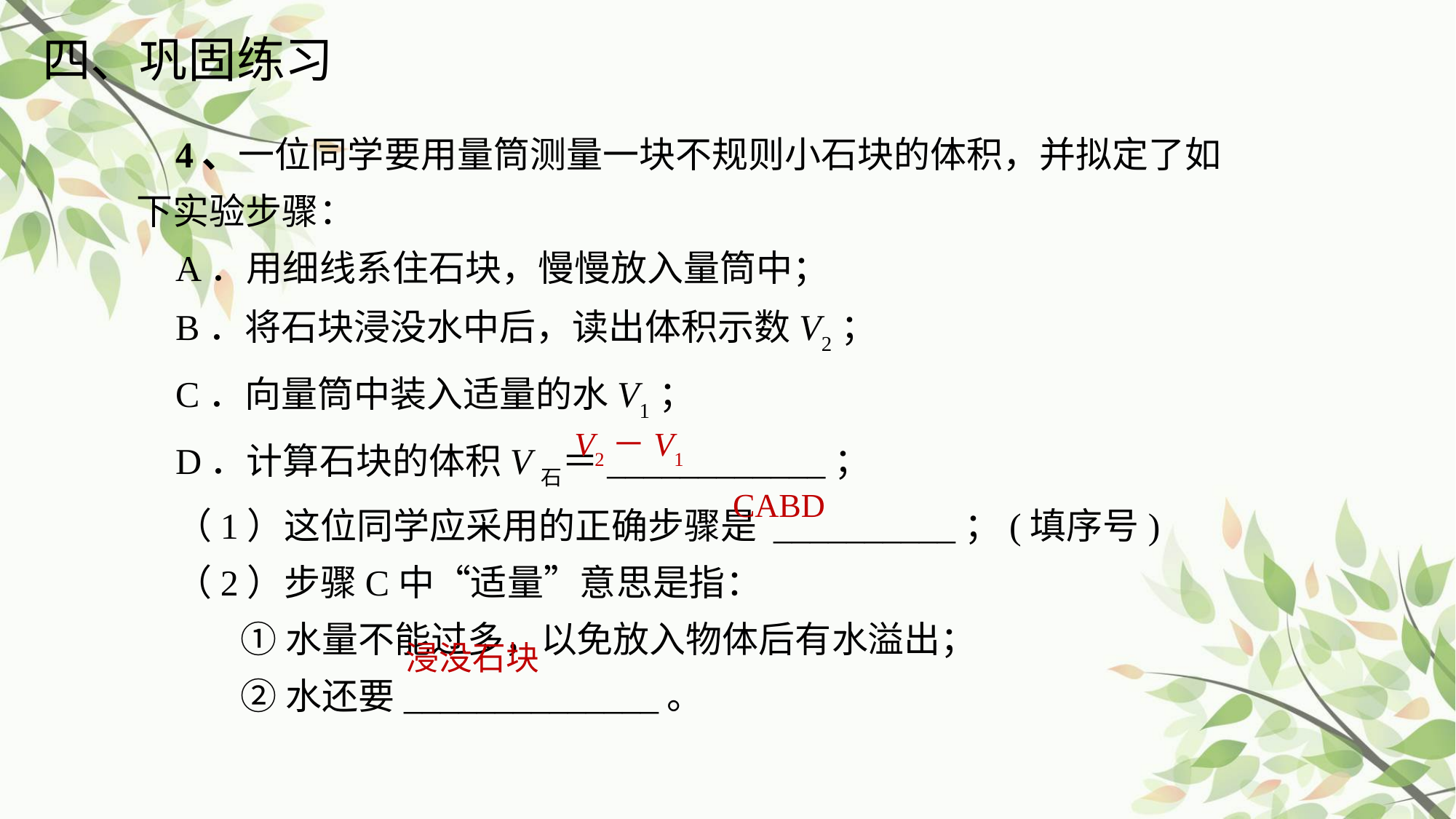

四、巩固练习
4、一位同学要用量筒测量一块不规则小石块的体积，并拟定了如下实验步骤：
A．用细线系住石块，慢慢放入量筒中；
B．将石块浸没水中后，读出体积示数V2；
C．向量筒中装入适量的水V1；
D．计算石块的体积V石＝____________；
（1）这位同学应采用的正确步骤是 __________；(填序号)
（2）步骤C中“适量”意思是指：
        ①水量不能过多，以免放入物体后有水溢出；
        ②水还要______________。
V2－V1
CABD
浸没石块